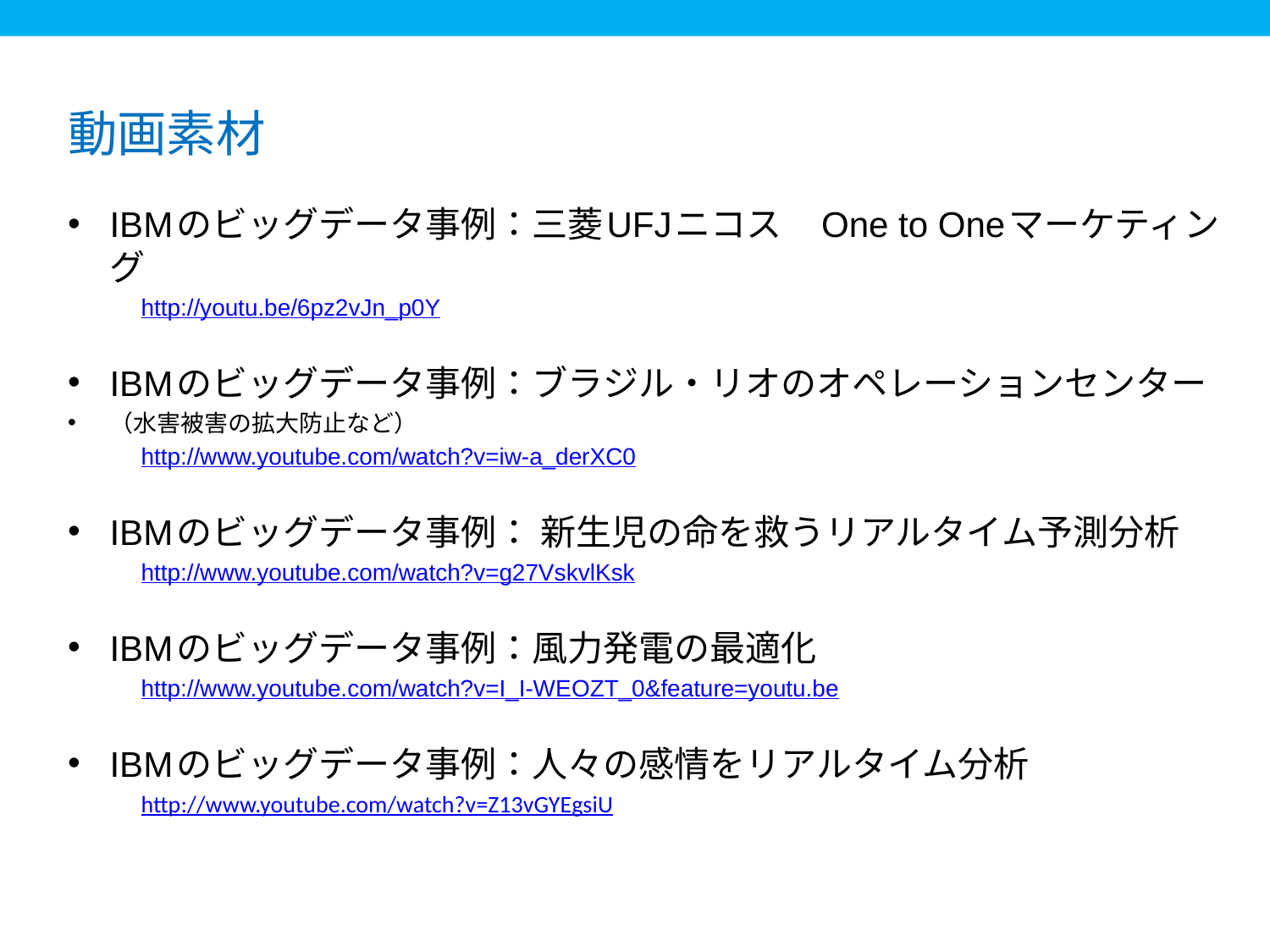

動画素材

IBMのビッグデータ事例：三菱UFJニコス　One to Oneマーケティング
　　　http://youtu.be/6pz2vJn_p0Y

IBMのビッグデータ事例：ブラジル・リオのオペレーションセンター
（水害被害の拡大防止など）
　　　http://www.youtube.com/watch?v=iw-a_derXC0

IBMのビッグデータ事例： 新生児の命を救うリアルタイム予測分析
　　　http://www.youtube.com/watch?v=g27VskvlKsk

IBMのビッグデータ事例：風力発電の最適化
　　　http://www.youtube.com/watch?v=I_I-WEOZT_0&feature=youtu.be

IBMのビッグデータ事例：人々の感情をリアルタイム分析
　　　http://www.youtube.com/watch?v=Z13vGYEgsiU